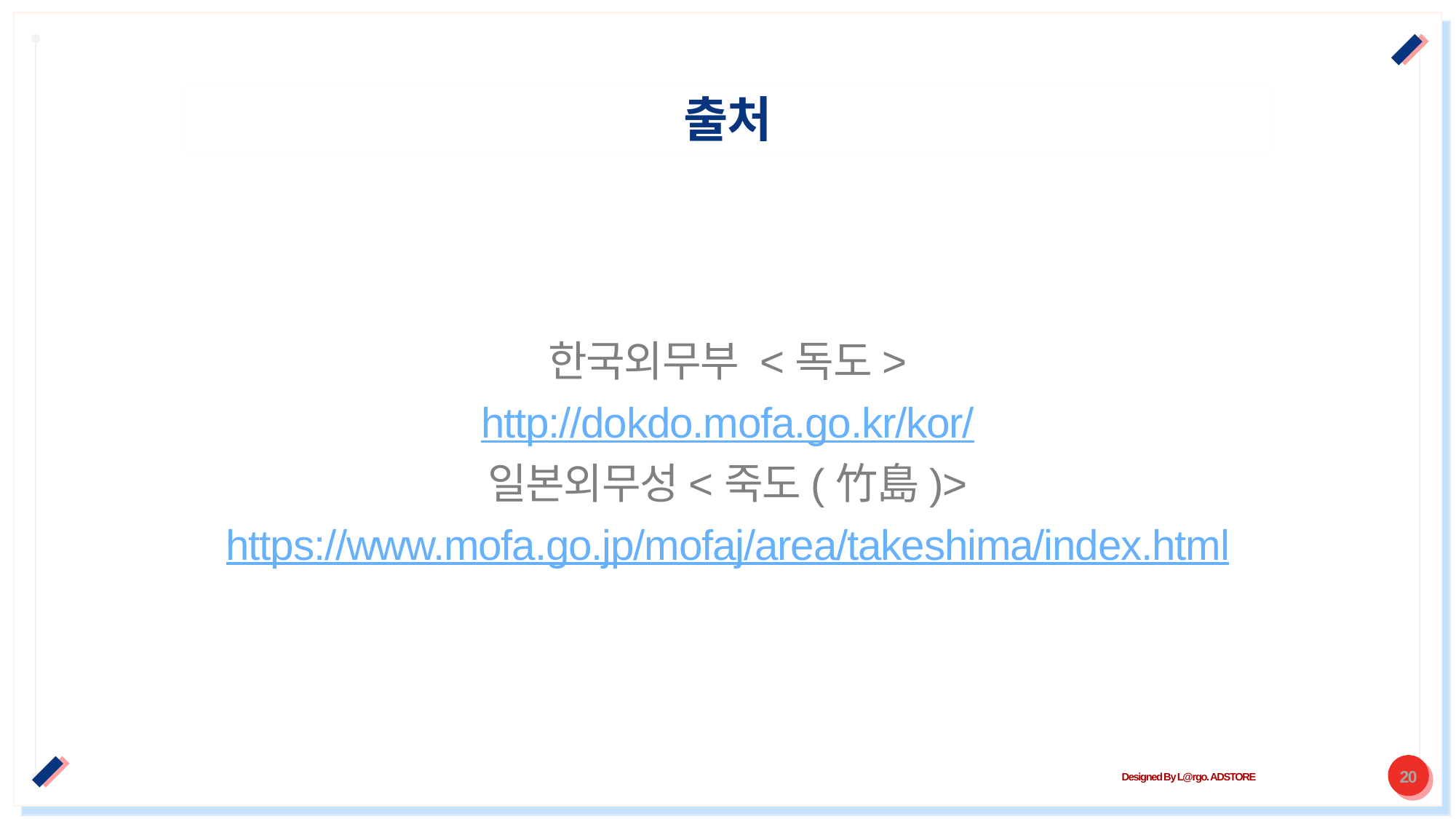

# 출처
한국외무부 <독도>
http://dokdo.mofa.go.kr/kor/
일본외무성<죽도(竹島)>
https://www.mofa.go.jp/mofaj/area/takeshima/index.html

Designed By L@rgo. ADSTORE
20